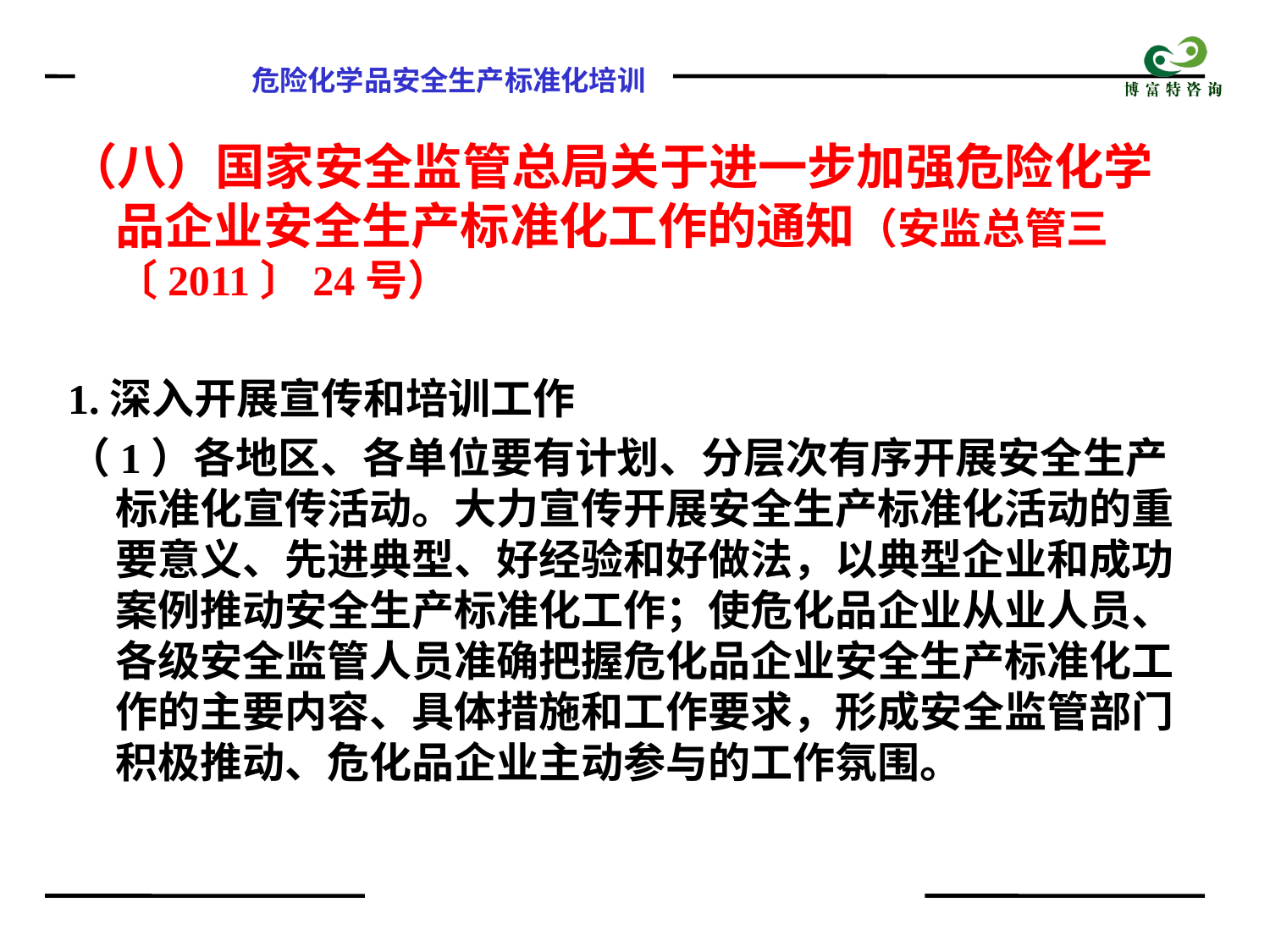

（八）国家安全监管总局关于进一步加强危险化学品企业安全生产标准化工作的通知（安监总管三〔2011〕24号）

1.深入开展宣传和培训工作
（1）各地区、各单位要有计划、分层次有序开展安全生产标准化宣传活动。大力宣传开展安全生产标准化活动的重要意义、先进典型、好经验和好做法，以典型企业和成功案例推动安全生产标准化工作；使危化品企业从业人员、各级安全监管人员准确把握危化品企业安全生产标准化工作的主要内容、具体措施和工作要求，形成安全监管部门积极推动、危化品企业主动参与的工作氛围。